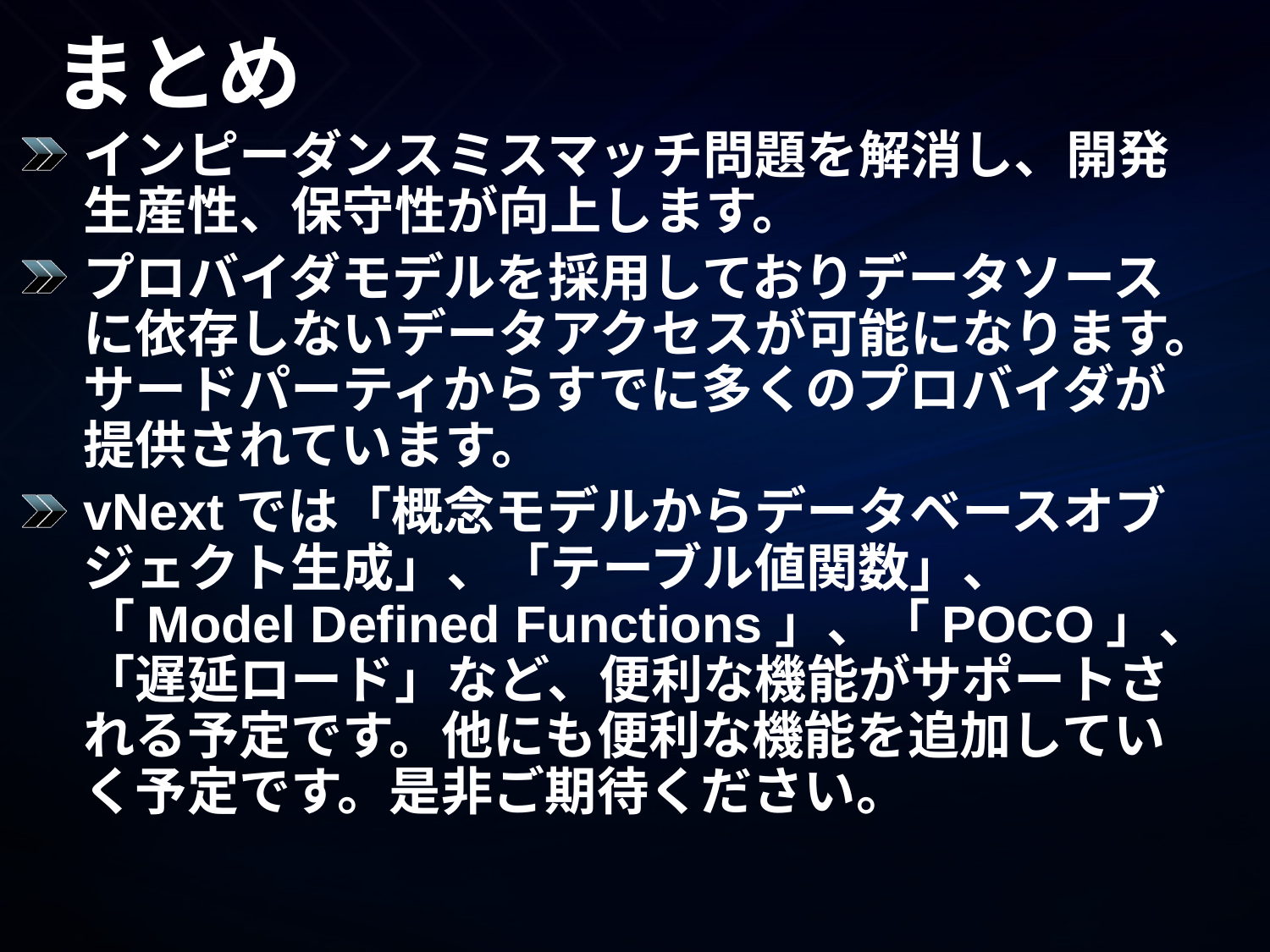

# まとめ
インピーダンスミスマッチ問題を解消し、開発生産性、保守性が向上します。
プロバイダモデルを採用しておりデータソースに依存しないデータアクセスが可能になります。サードパーティからすでに多くのプロバイダが提供されています。
vNextでは「概念モデルからデータベースオブジェクト生成」、「テーブル値関数」、「Model Defined Functions」、「POCO」、「遅延ロード」など、便利な機能がサポートされる予定です。他にも便利な機能を追加していく予定です。是非ご期待ください。